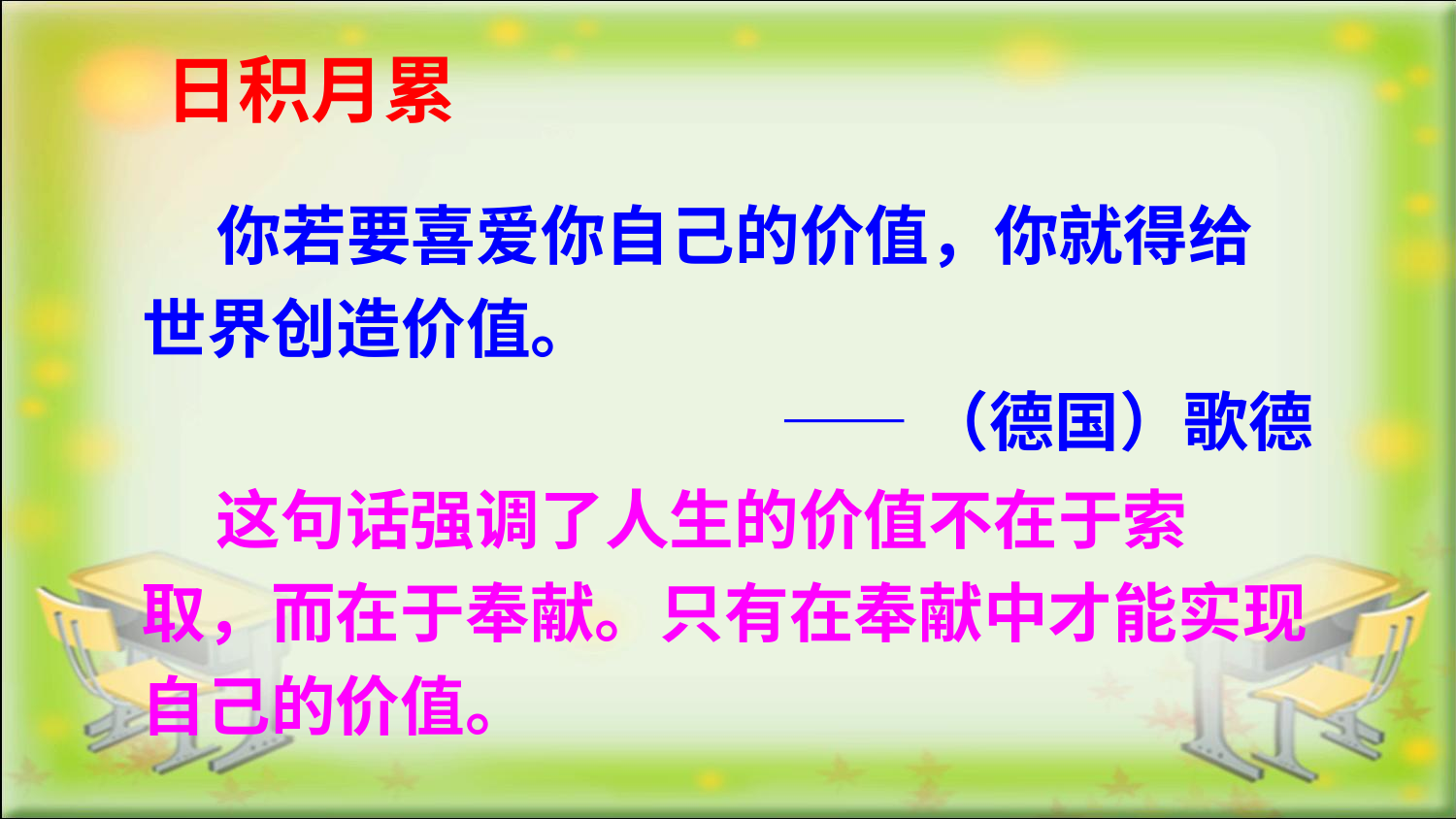

日积月累
    你若要喜爱你自己的价值，你就得给世界创造价值。
——（德国）歌德
    这句话强调了人生的价值不在于索取，而在于奉献。只有在奉献中才能实现自己的价值。